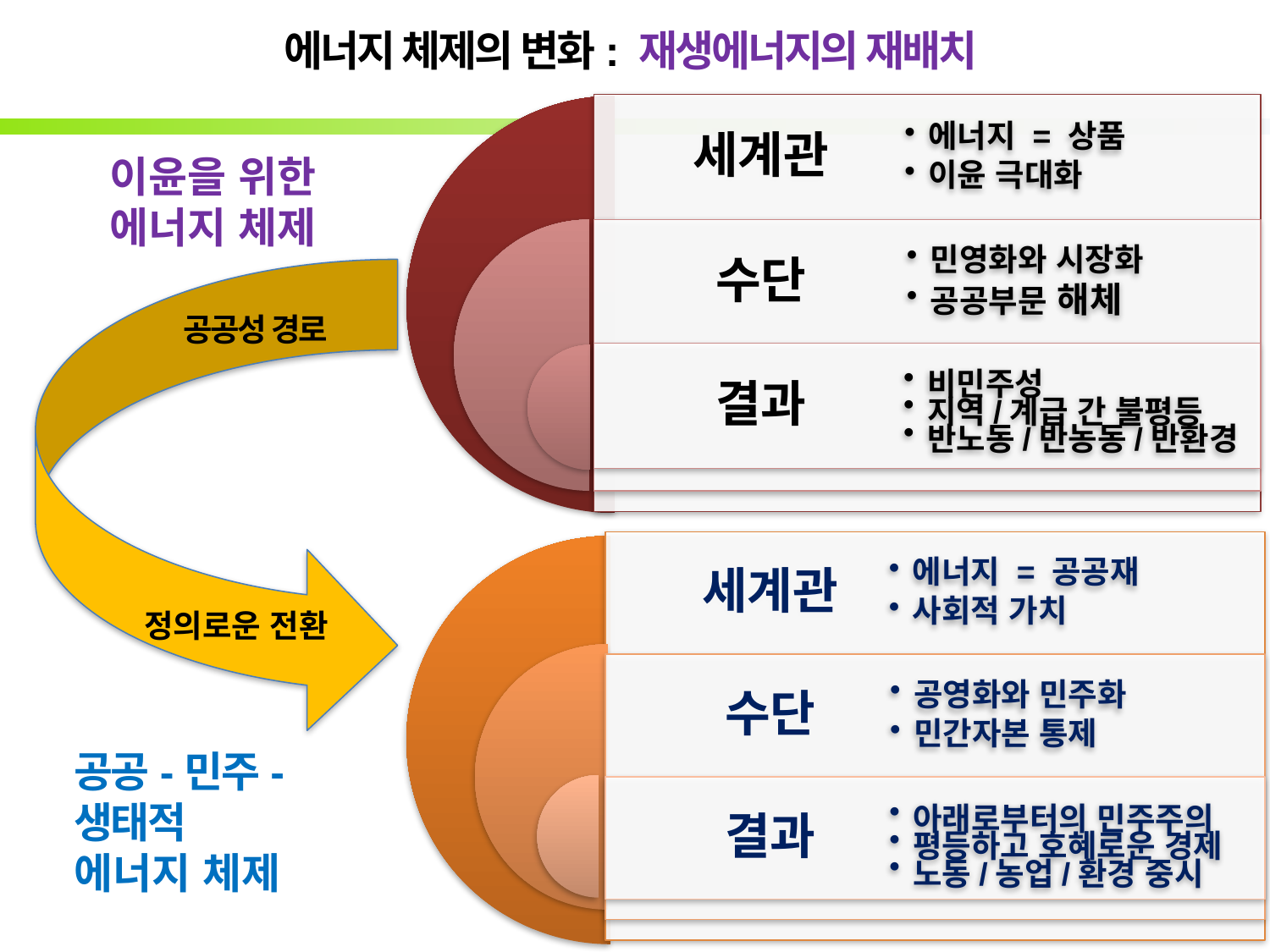

# 에너지 체제의 변화: 재생에너지의 재배치
세계관
수단
결과
에너지 = 상품
이윤 극대화
민영화와 시장화
공공부문 해체

비민주성
지역/계급 간 불평등
반노동/반농동/반환경
이윤을 위한
에너지 체제

공공성 경로
세계관
수단
결과
에너지 = 공공재
사회적 가치
공영화와 민주화
민간자본 통제

아래로부터의 민주주의
평등하고 호혜로운 경제
노동/농업/환경 중시
정의로운 전환
공공-민주-생태적
에너지 체제